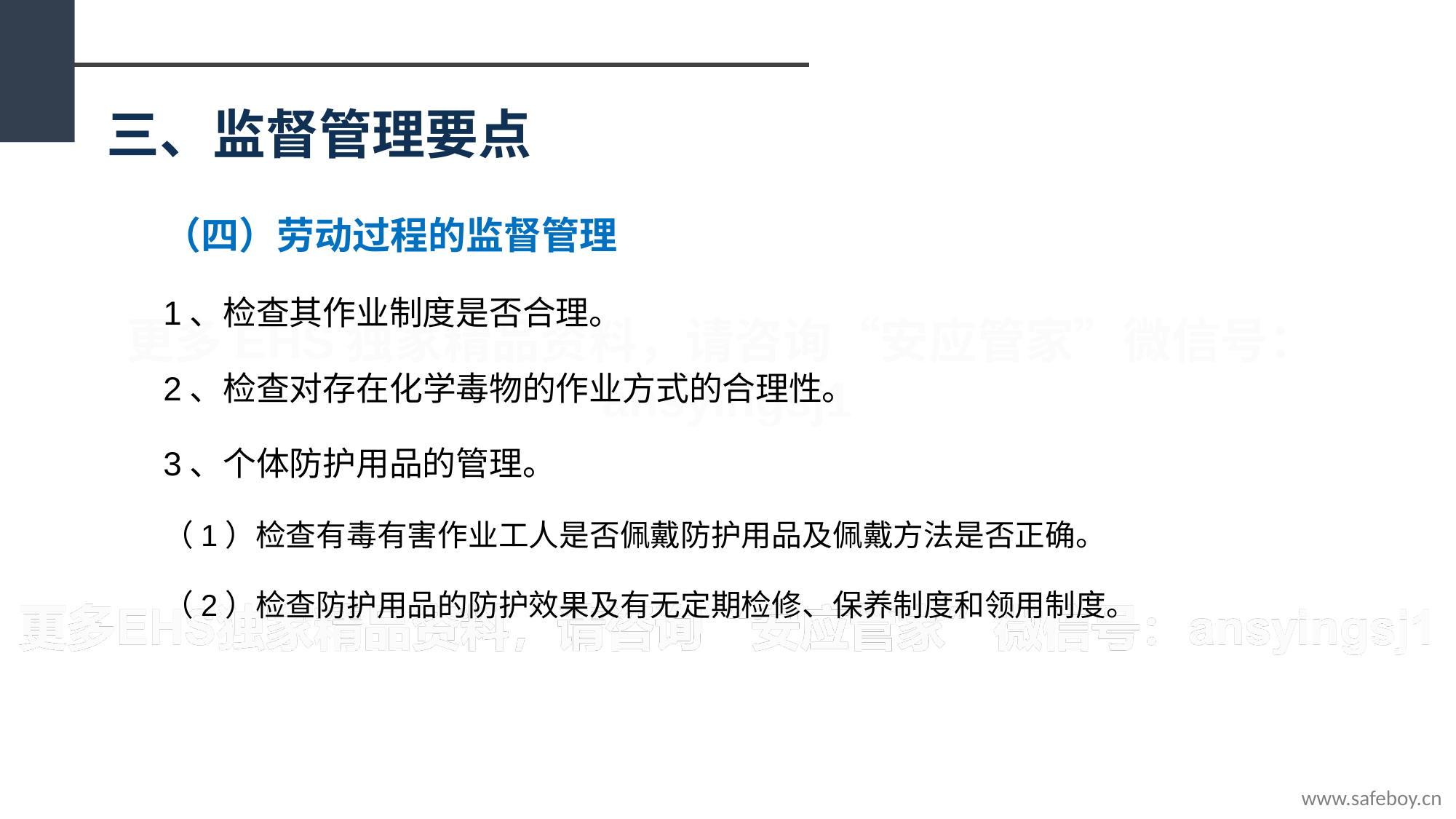

三、监督管理要点
（四）劳动过程的监督管理
1、检查其作业制度是否合理。
2、检查对存在化学毒物的作业方式的合理性。
3、个体防护用品的管理。
（1）检查有毒有害作业工人是否佩戴防护用品及佩戴方法是否正确。
（2）检查防护用品的防护效果及有无定期检修、保养制度和领用制度。